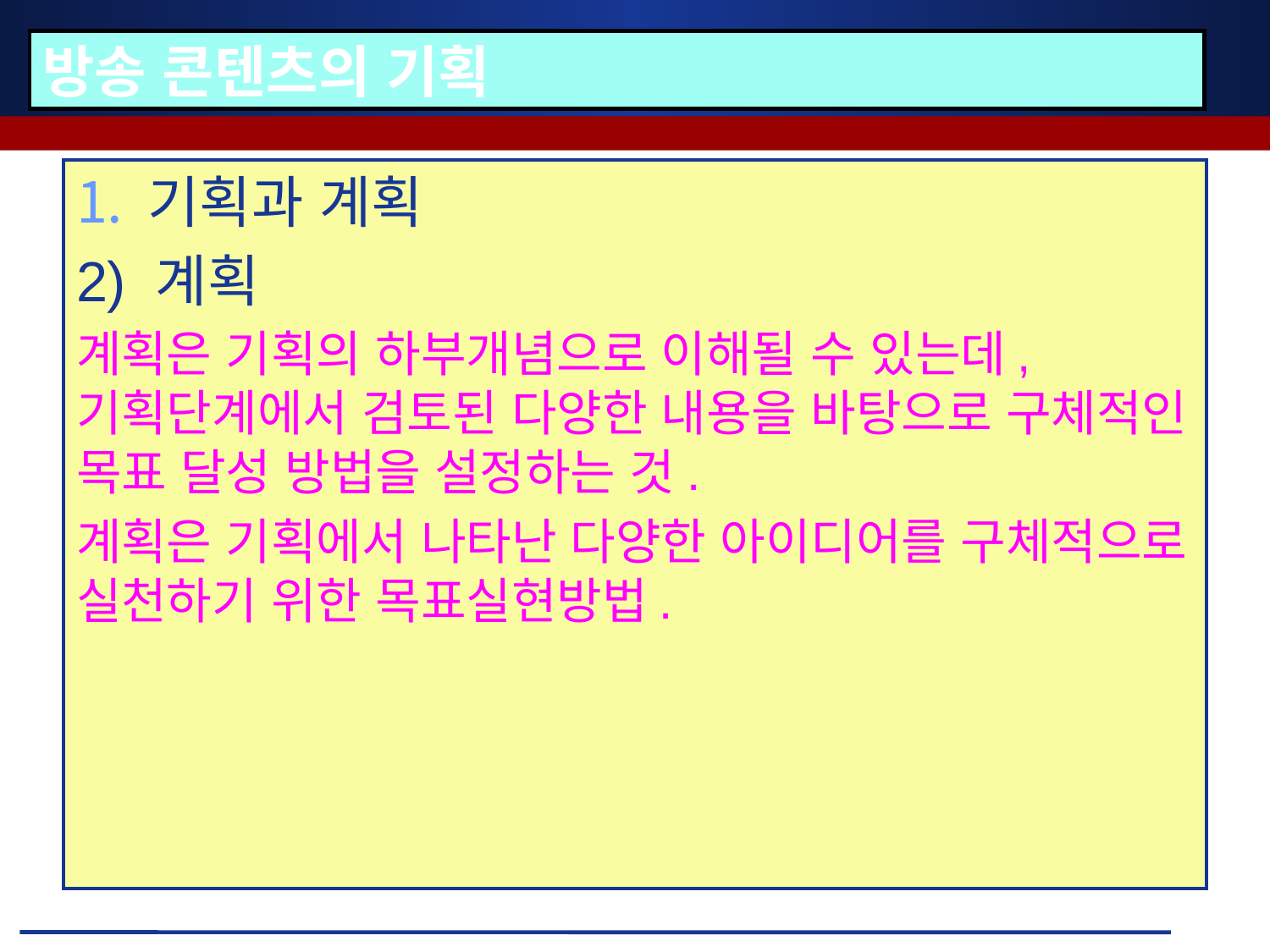

# 방송 콘텐츠의 기획
기획과 계획
2) 계획
계획은 기획의 하부개념으로 이해될 수 있는데, 기획단계에서 검토된 다양한 내용을 바탕으로 구체적인 목표 달성 방법을 설정하는 것.
계획은 기획에서 나타난 다양한 아이디어를 구체적으로 실천하기 위한 목표실현방법.